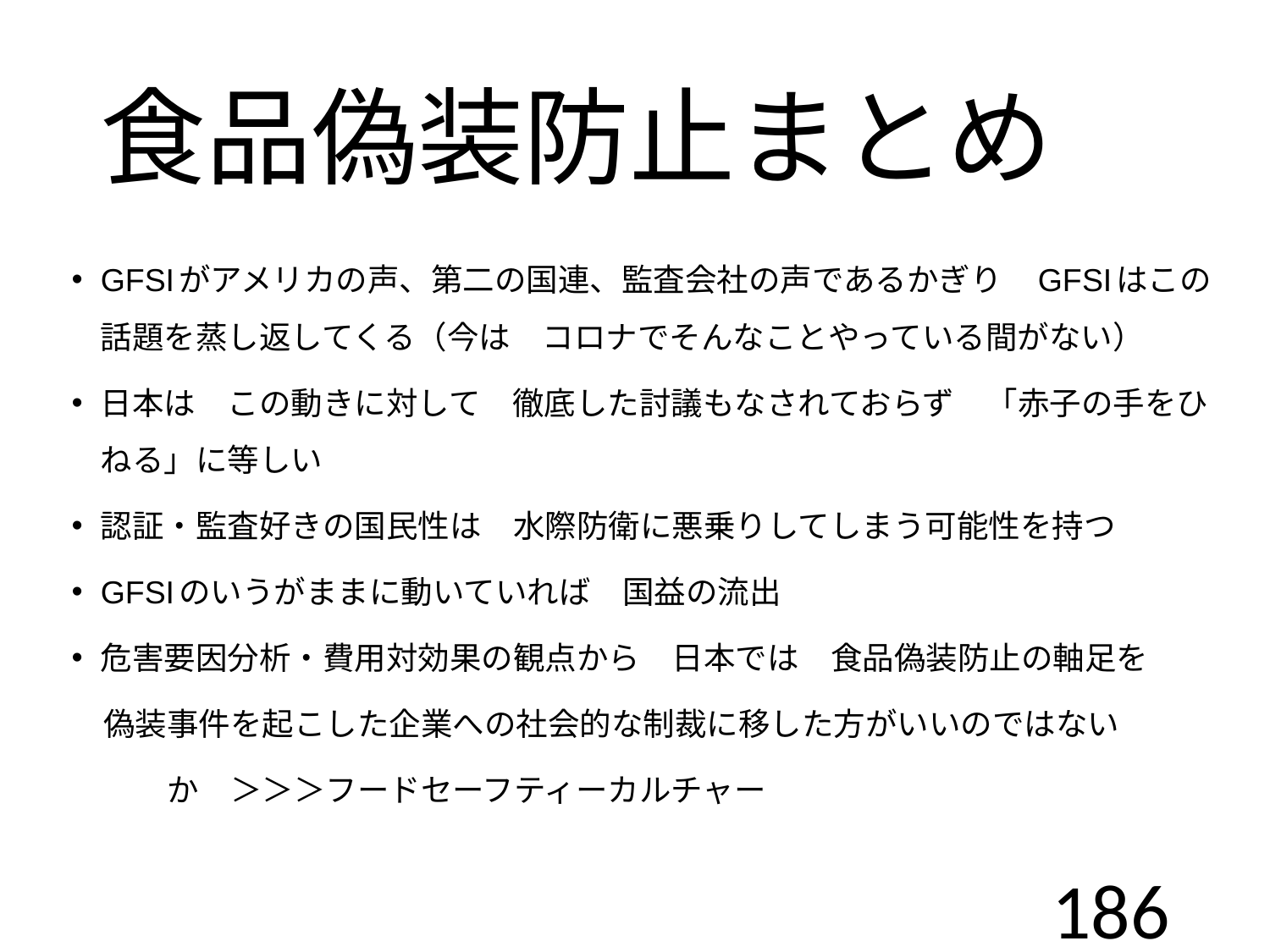

# 食品偽装防止まとめ
GFSIがアメリカの声、第二の国連、監査会社の声であるかぎり　GFSIはこの話題を蒸し返してくる（今は　コロナでそんなことやっている間がない）
日本は　この動きに対して　徹底した討議もなされておらず　「赤子の手をひねる」に等しい
認証・監査好きの国民性は　水際防衛に悪乗りしてしまう可能性を持つ
GFSIのいうがままに動いていれば　国益の流出
危害要因分析・費用対効果の観点から　日本では　食品偽装防止の軸足を
　偽装事件を起こした企業への社会的な制裁に移した方がいいのではない
　　　か　＞＞＞フードセーフティーカルチャー

186